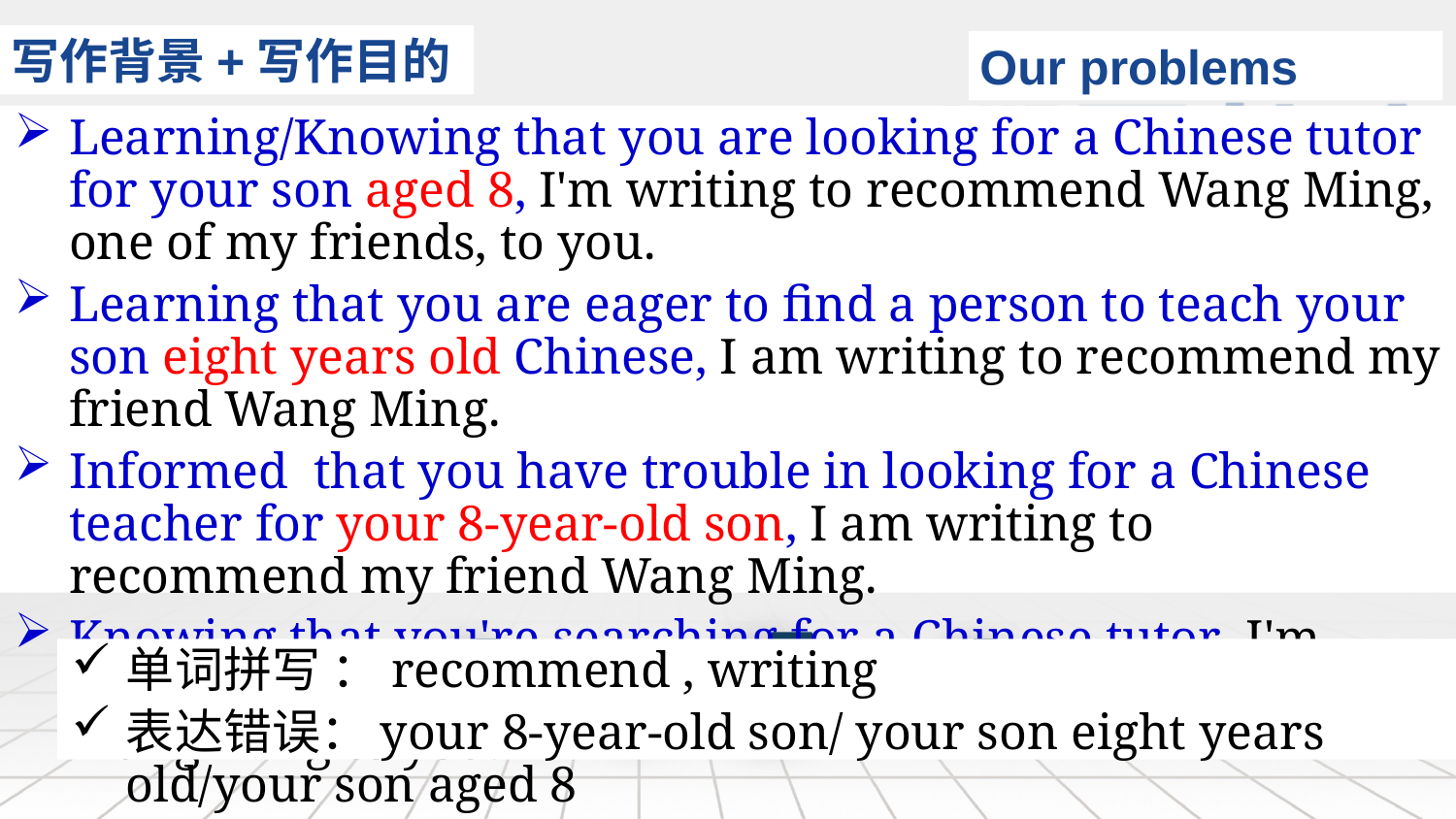

写作背景+写作目的
We provide the best way to  your business.
Our problems
We provide the best way to  your business.
Learning/Knowing that you are looking for a Chinese tutor for your son aged 8, I'm writing to recommend Wang Ming, one of my friends, to you.
Learning that you are eager to find a person to teach your son eight years old Chinese, I am writing to recommend my friend Wang Ming.
Informed  that you have trouble in looking for a Chinese teacher for your 8-year-old son, I am writing to recommend my friend Wang Ming.
Knowing that you're searching for a Chinese tutor, I'm writing to recommend a suitable candidate, my friend Wang Ming to you.

单词拼写 ：recommend , writing
表达错误：your 8-year-old son/ your son eight years old/your son aged 8